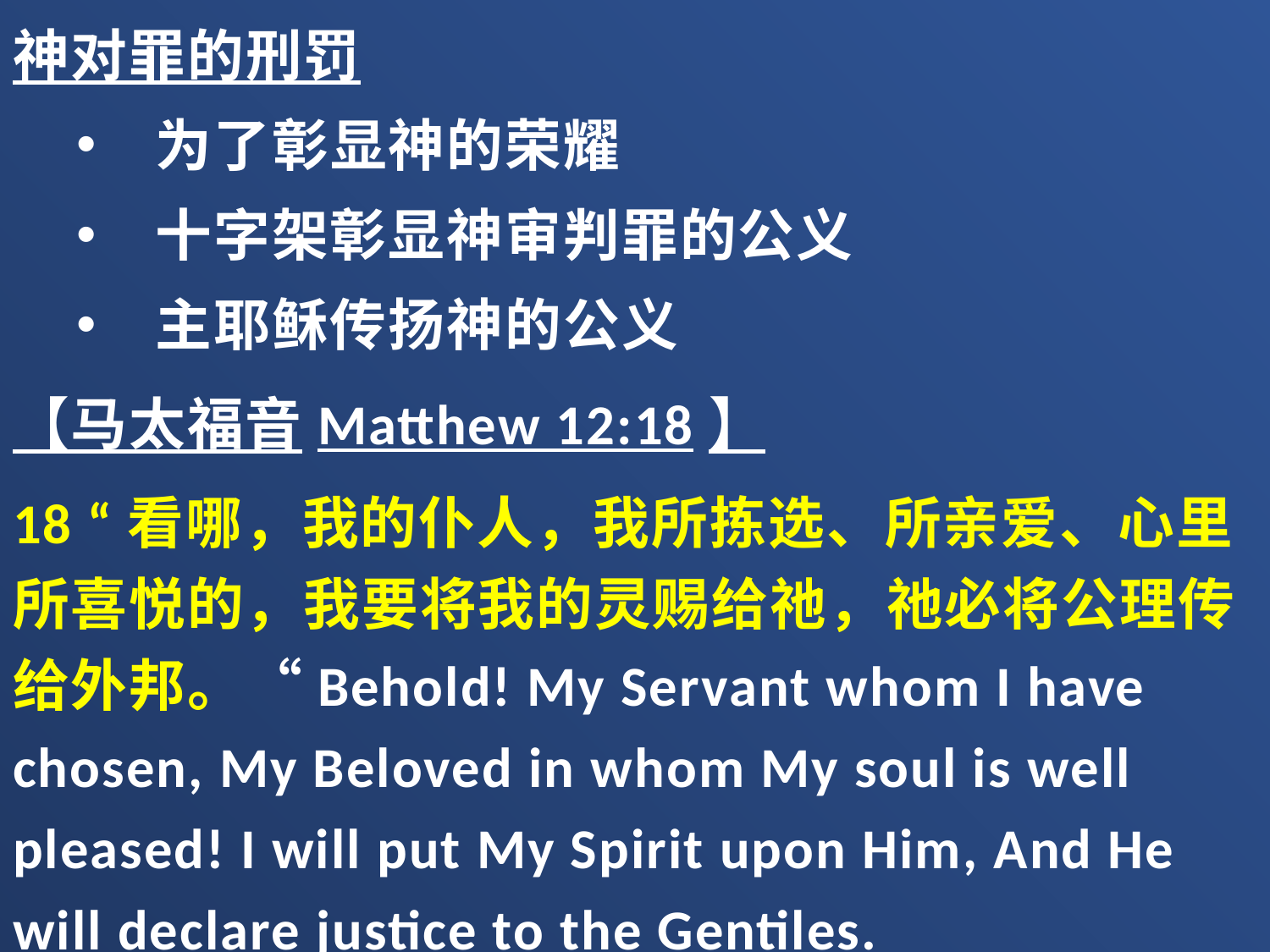

神对罪的刑罚
为了彰显神的荣耀
十字架彰显神审判罪的公义
主耶稣传扬神的公义
【马太福音Matthew 12:18】
18 “看哪，我的仆人，我所拣选、所亲爱、心里所喜悦的，我要将我的灵赐给祂，祂必将公理传给外邦。“Behold! My Servant whom I have chosen, My Beloved in whom My soul is well pleased! I will put My Spirit upon Him, And He will declare justice to the Gentiles.